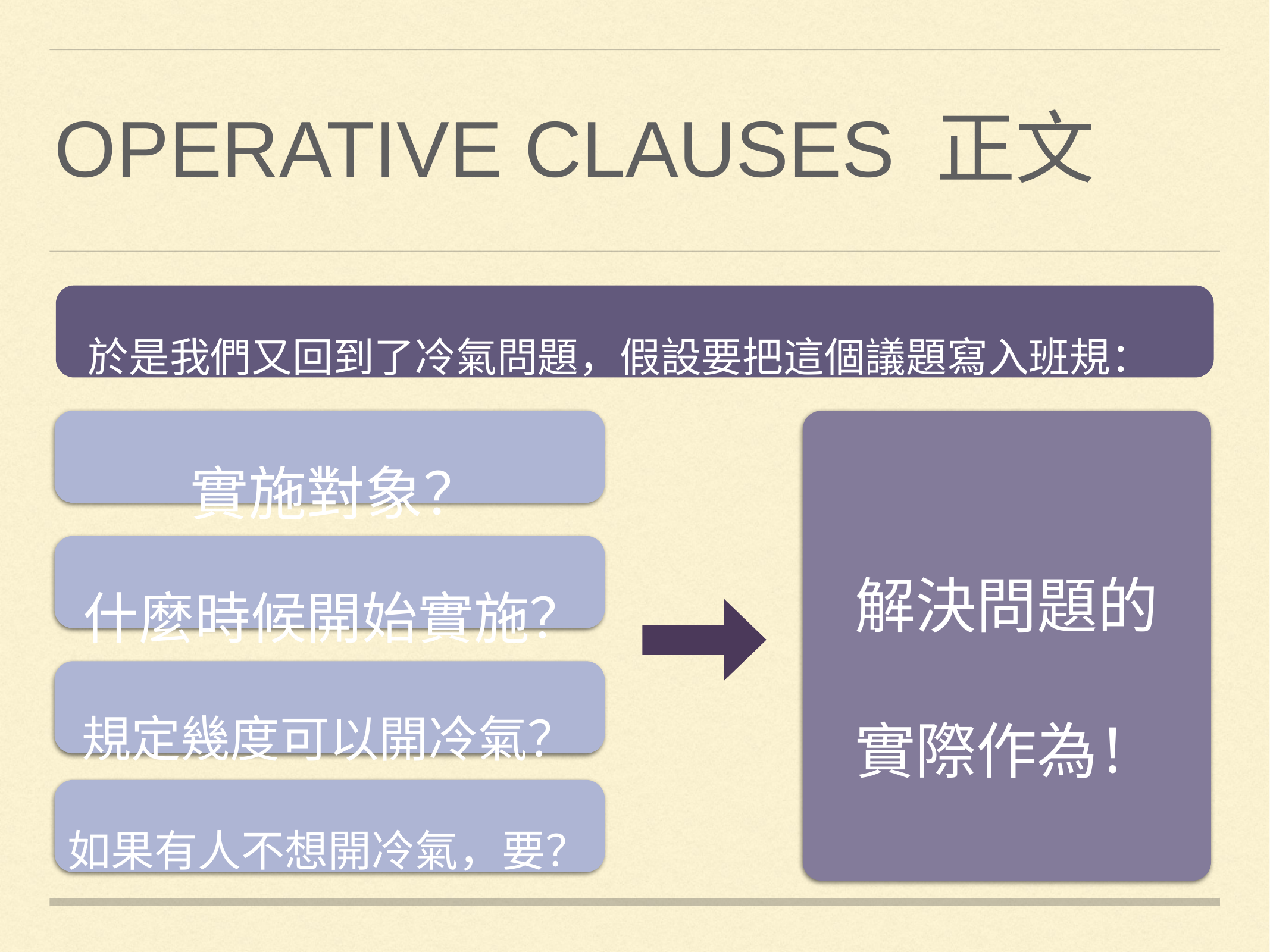

# operative clauses 正文

於是我們又回到了冷氣問題，假設要把這個議題寫入班規：

實施對象？

解決問題的實際作為！

什麼時候開始實施？

規定幾度可以開冷氣？

如果有人不想開冷氣，要？